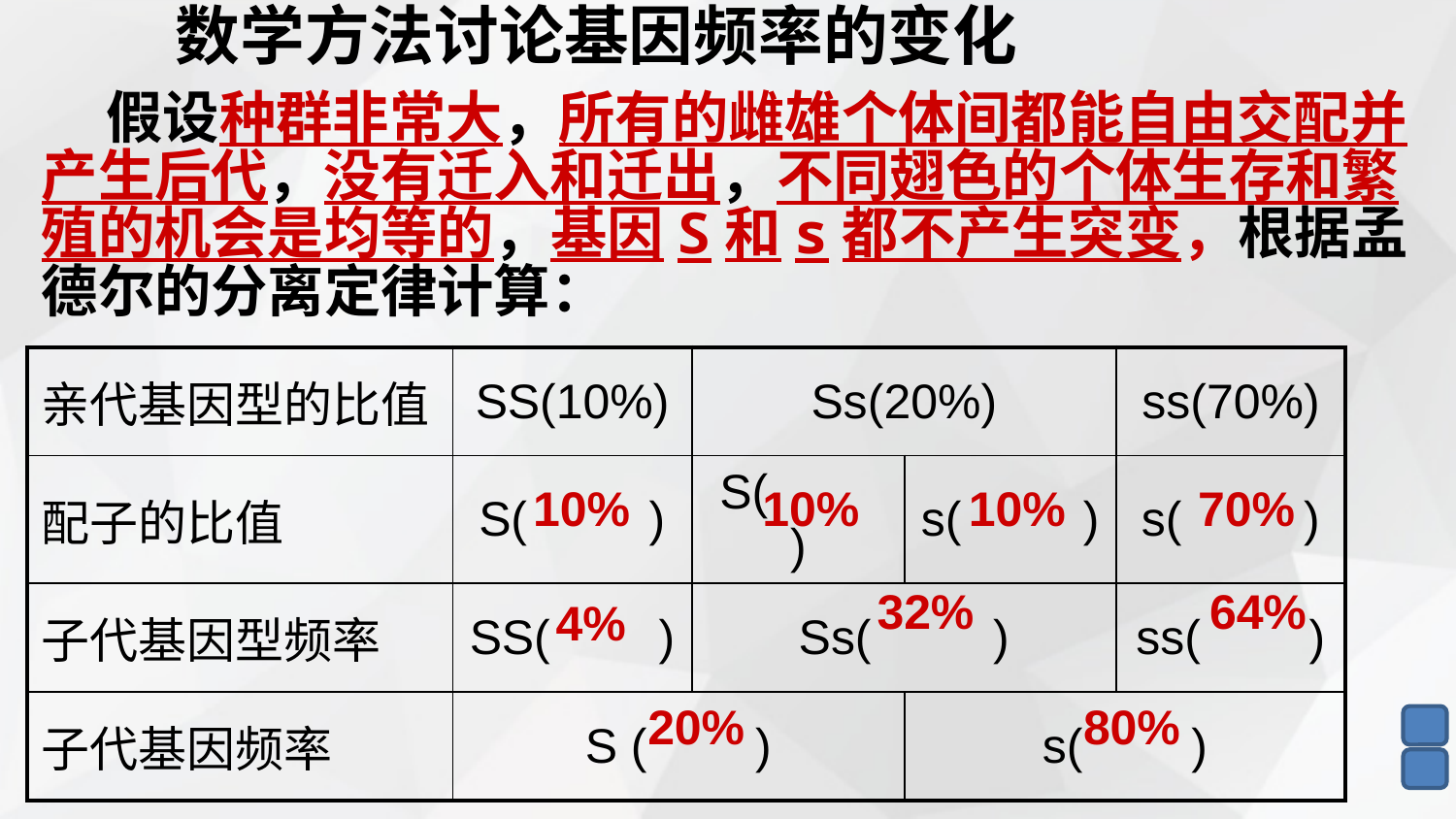

数学方法讨论基因频率的变化
    假设种群非常大，所有的雌雄个体间都能自由交配并产生后代，没有迁入和迁出，不同翅色的个体生存和繁殖的机会是均等的，基因S和s都不产生突变，根据孟德尔的分离定律计算：
| 亲代基因型的比值 | SS(10%) | Ss(20%) |  | ss(70%) |
| --- | --- | --- | --- | --- |
| 配子的比值 | S( ) | S( ) | s( ) | s( ) |
| 子代基因型频率 | SS( ) | Ss( ) |  | ss( ) |
| 子代基因频率 | S ( ) |  | s( ) |  |
10%
10%
10%
70%
32%
64%
4%
20%
80%